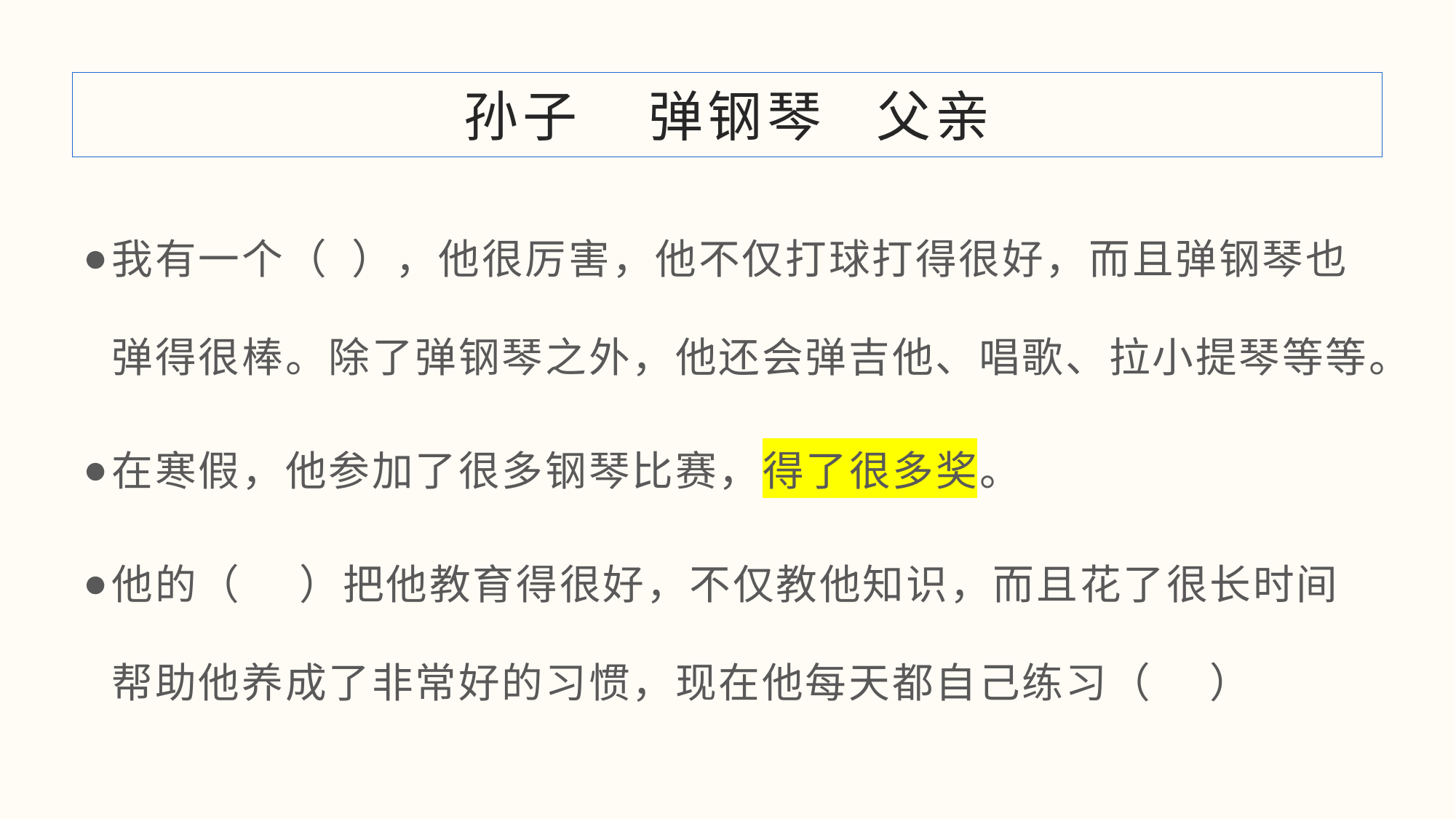

# 孙子    弹钢琴   父亲
我有一个（  ），他很厉害，他不仅打球打得很好，而且弹钢琴也弹得很棒。除了弹钢琴之外，他还会弹吉他、唱歌、拉小提琴等等。
在寒假，他参加了很多钢琴比赛，得了很多奖。
他的（     ）把他教育得很好，不仅教他知识，而且花了很长时间帮助他养成了非常好的习惯，现在他每天都自己练习（     ）